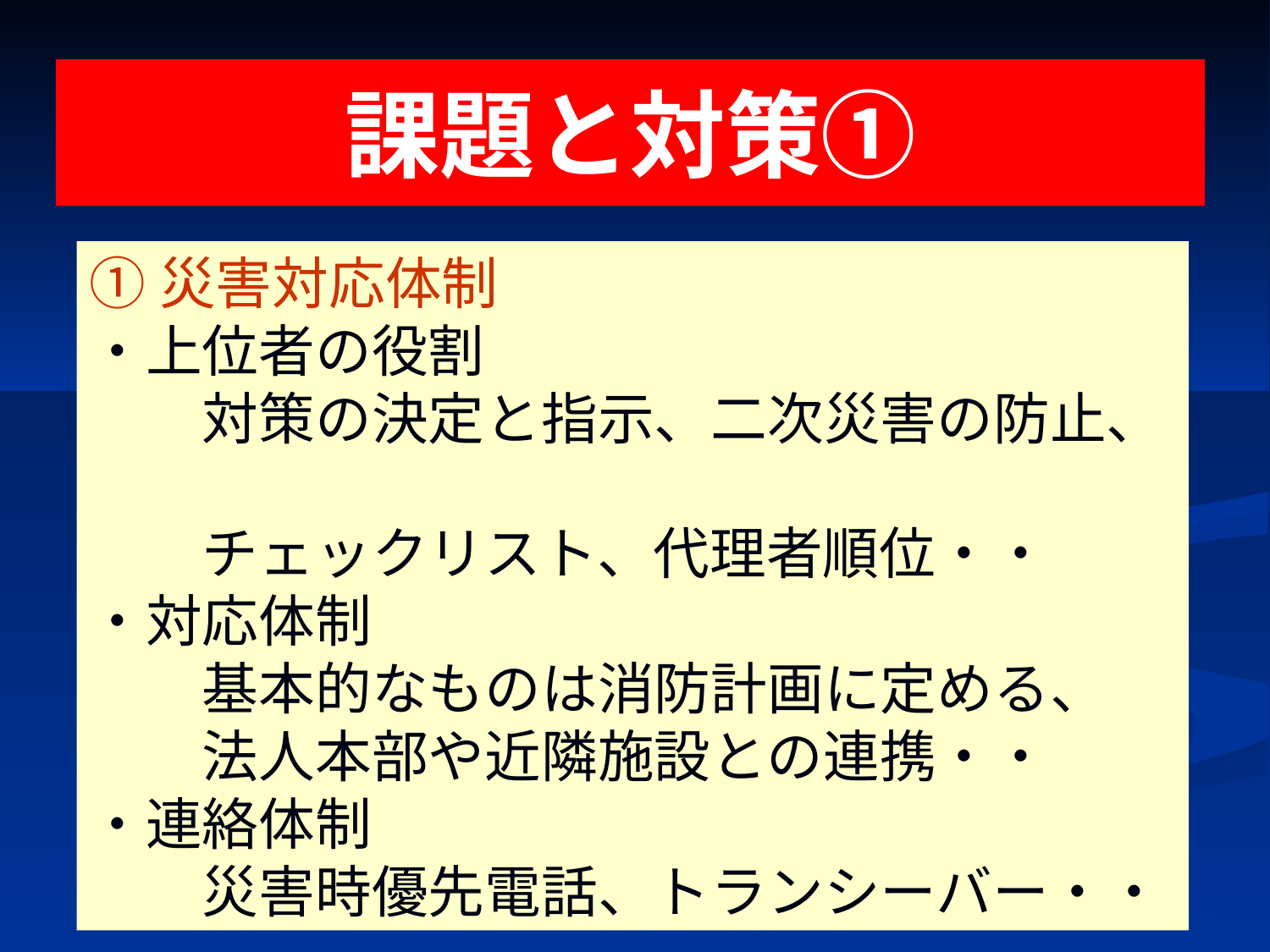

# 課題と対策①
①災害対応体制
・上位者の役割
　　対策の決定と指示、二次災害の防止、
　　チェックリスト、代理者順位・・
・対応体制
　　基本的なものは消防計画に定める、
　　法人本部や近隣施設との連携・・
・連絡体制
　　災害時優先電話、トランシーバー・・